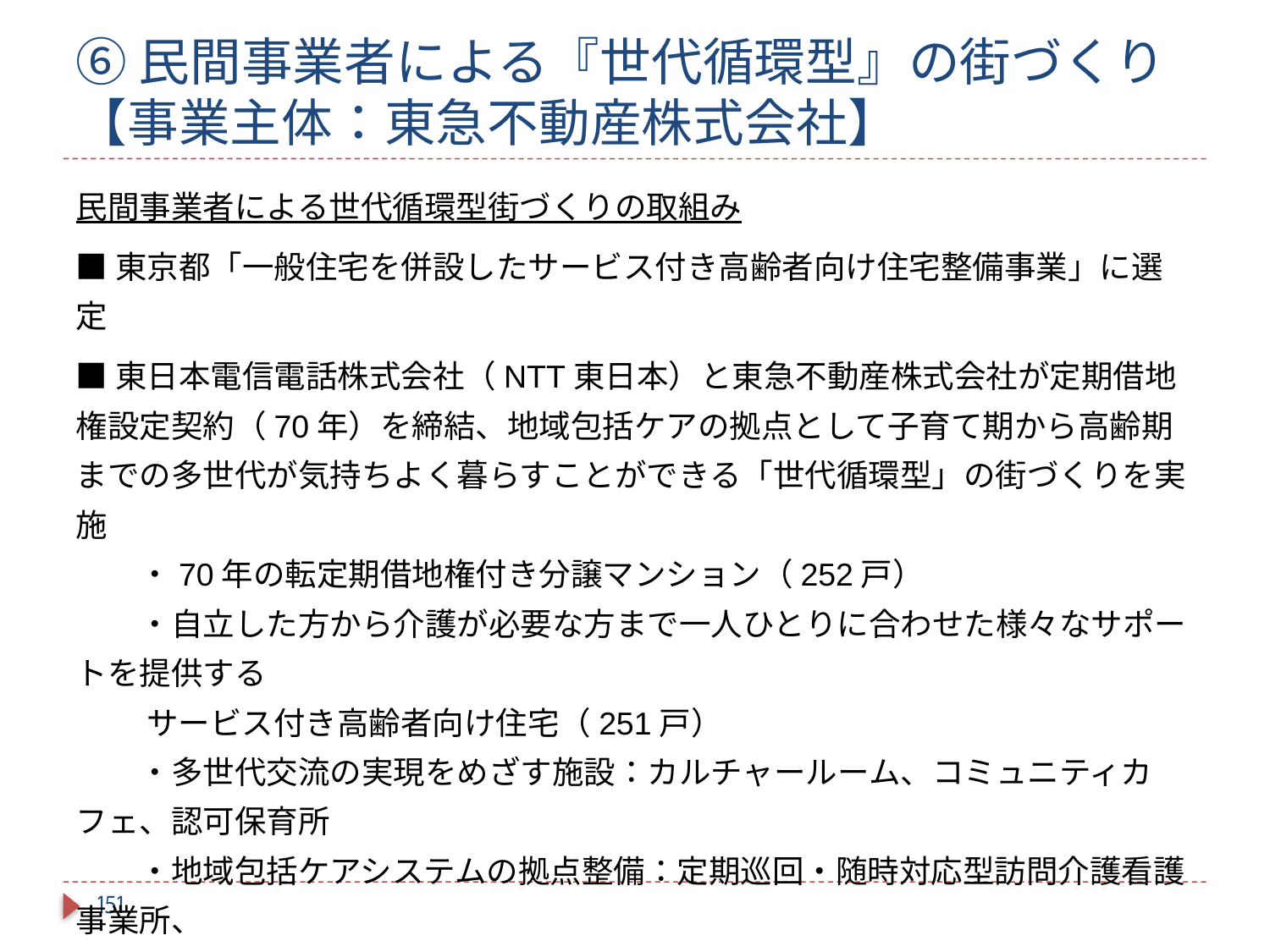

# ⑥民間事業者による『世代循環型』の街づくり 【事業主体：東急不動産株式会社】
民間事業者による世代循環型街づくりの取組み
■東京都「一般住宅を併設したサービス付き高齢者向け住宅整備事業」に選定
■東日本電信電話株式会社（NTT東日本）と東急不動産株式会社が定期借地権設定契約（70年）を締結、地域包括ケアの拠点として子育て期から高齢期までの多世代が気持ちよく暮らすことができる「世代循環型」の街づくりを実施
　　・70年の転定期借地権付き分譲マンション（252戸）
　　・自立した方から介護が必要な方まで一人ひとりに合わせた様々なサポートを提供する
 　　サービス付き高齢者向け住宅（251戸）
　　・多世代交流の実現をめざす施設：カルチャールーム、コミュニティカフェ、認可保育所
　　・地域包括ケアシステムの拠点整備：定期巡回・随時対応型訪問介護看護事業所、
　　　　看護小規模多機能型居宅介護事務所、東日本電信電話㈱との連携　　
　　・東京都市大学と連携した地域コミュニティの形成や産学連携の街づくりの推進　　等
■参考URL：東急不動産株式会社報道提供資料
　　http://www.tokyu-fudosan-hd.co.jp/news/pdf/691.pdf
151